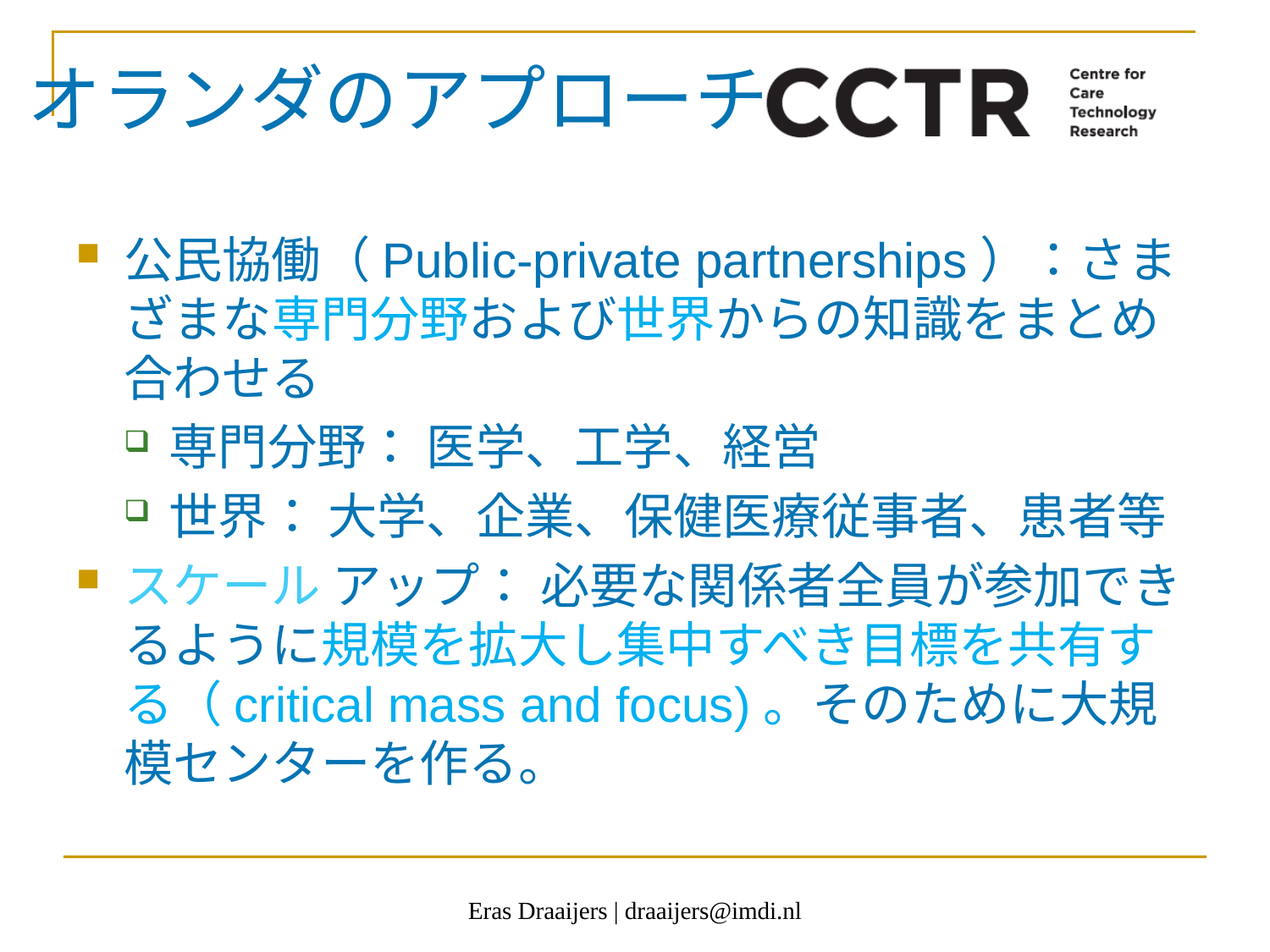

# オランダのアプローチ
公民協働（Public-private partnerships）：さまざまな専門分野および世界からの知識をまとめ合わせる
専門分野： 医学、工学、経営
世界： 大学、企業、保健医療従事者、患者等
スケール アップ： 必要な関係者全員が参加できるように規模を拡大し集中すべき目標を共有する（critical mass and focus)。そのために大規模センターを作る。

Eras Draaijers | draaijers@imdi.nl